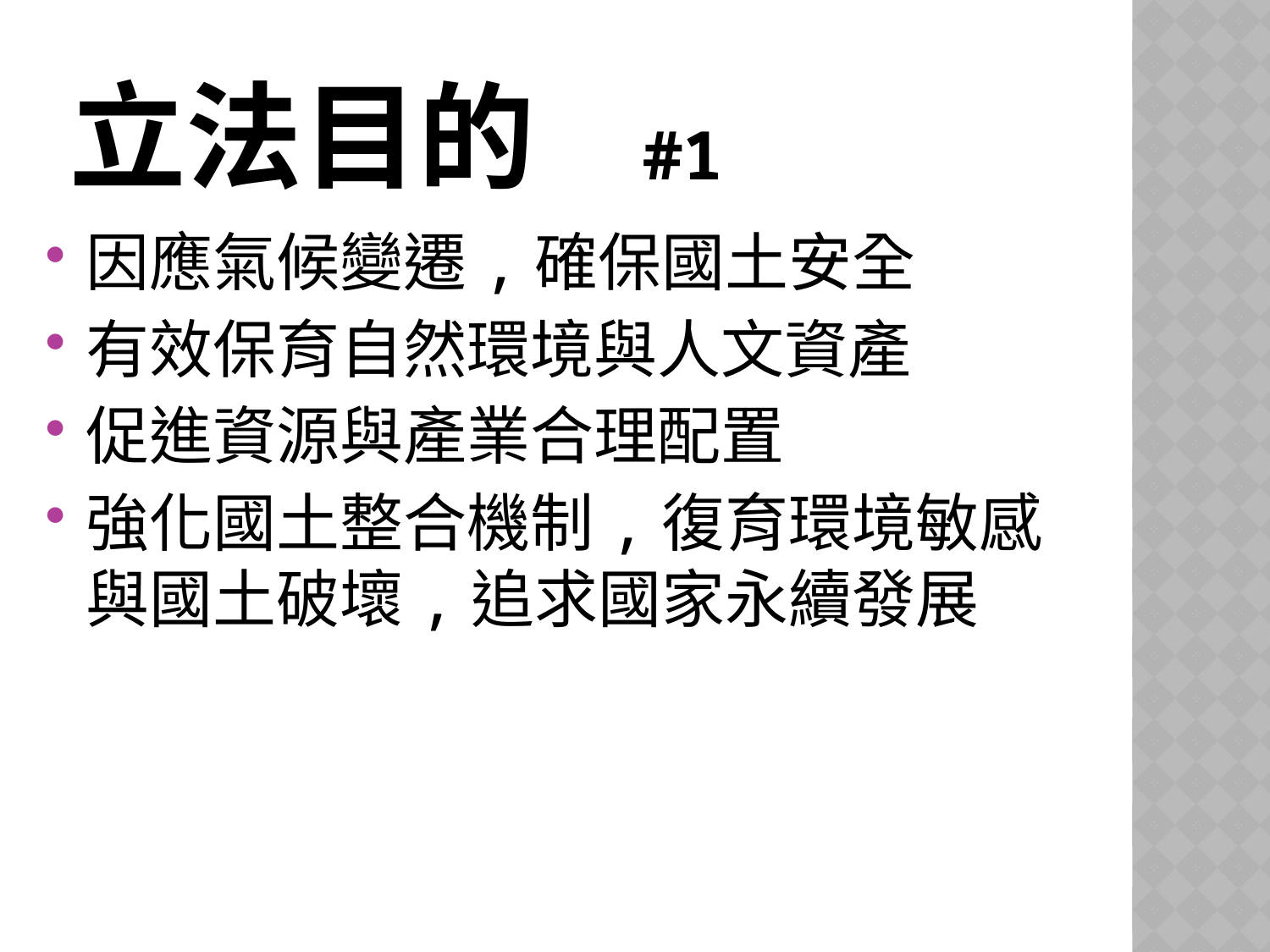

# 立法目的   #1
因應氣候變遷,確保國土安全
有效保育自然環境與人文資產
促進資源與產業合理配置
強化國土整合機制,復育環境敏感與國土破壞,追求國家永續發展